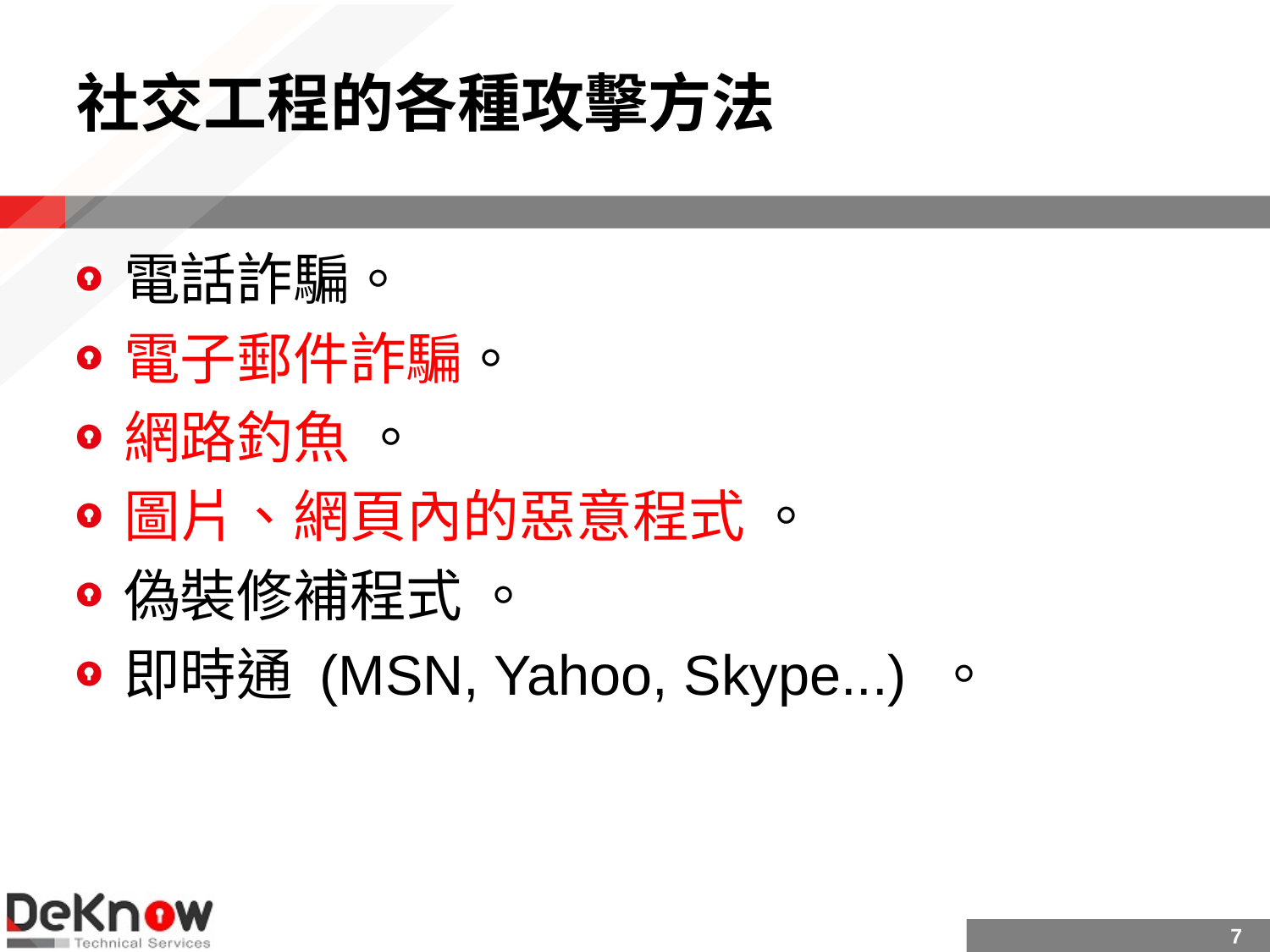

# 社交工程的各種攻擊方法
電話詐騙。
電子郵件詐騙。
網路釣魚 。
圖片、網頁內的惡意程式 。
偽裝修補程式 。
即時通 (MSN, Yahoo, Skype...) 。

7